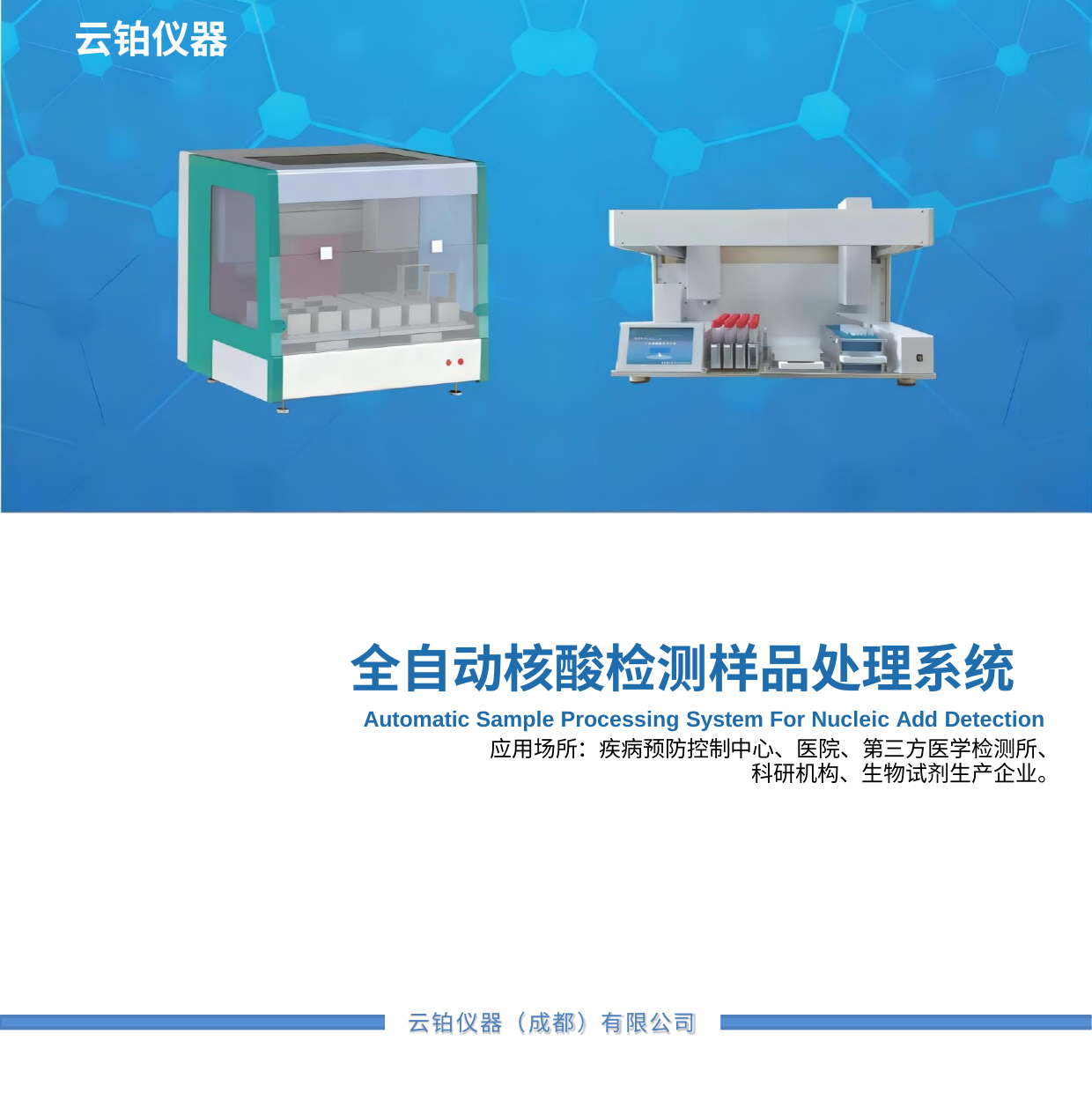

# 云铂仪器
全自动核酸检测样品处理系统
Automatic Sample Processing System For Nucleic Add Detection
应用场所：疾病预防控制中心、医院、第三方医学检测所、
科研机构、生物试剂生产企业。

云铂仪器（成都）有限公司